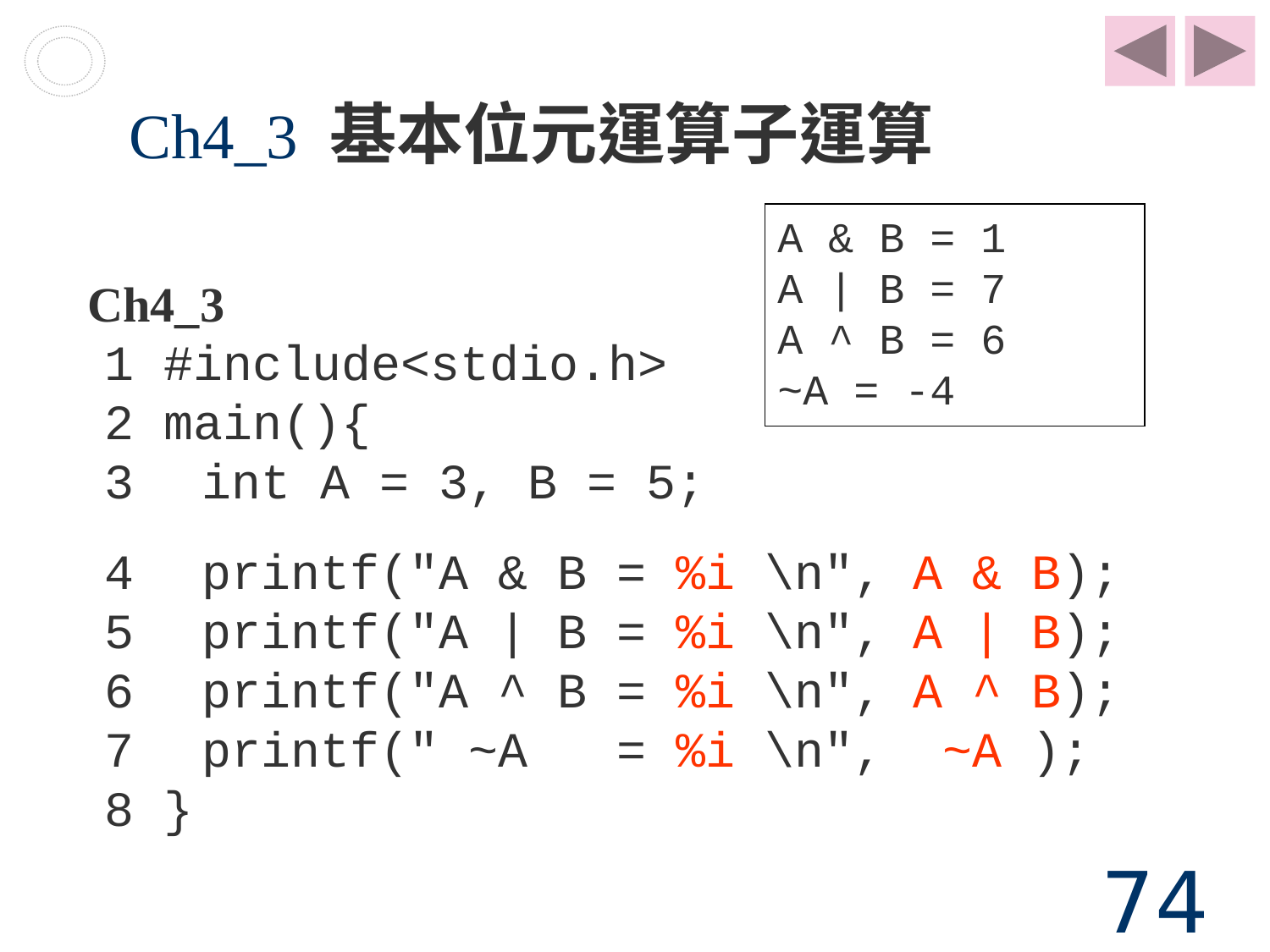

# Ch4_3 基本位元運算子運算
A & B = 1
A | B = 7
A ^ B = 6
~A = -4
 Ch4_3
 1 #include<stdio.h>
 2 main(){
 3	int A = 3, B = 5;
 4	printf("A & B = %i \n", A & B);
 5	printf("A | B = %i \n", A | B);
 6	printf("A ^ B = %i \n", A ^ B);
 7	printf(" ~A   = %i \n",  ~A );
 8 }
74